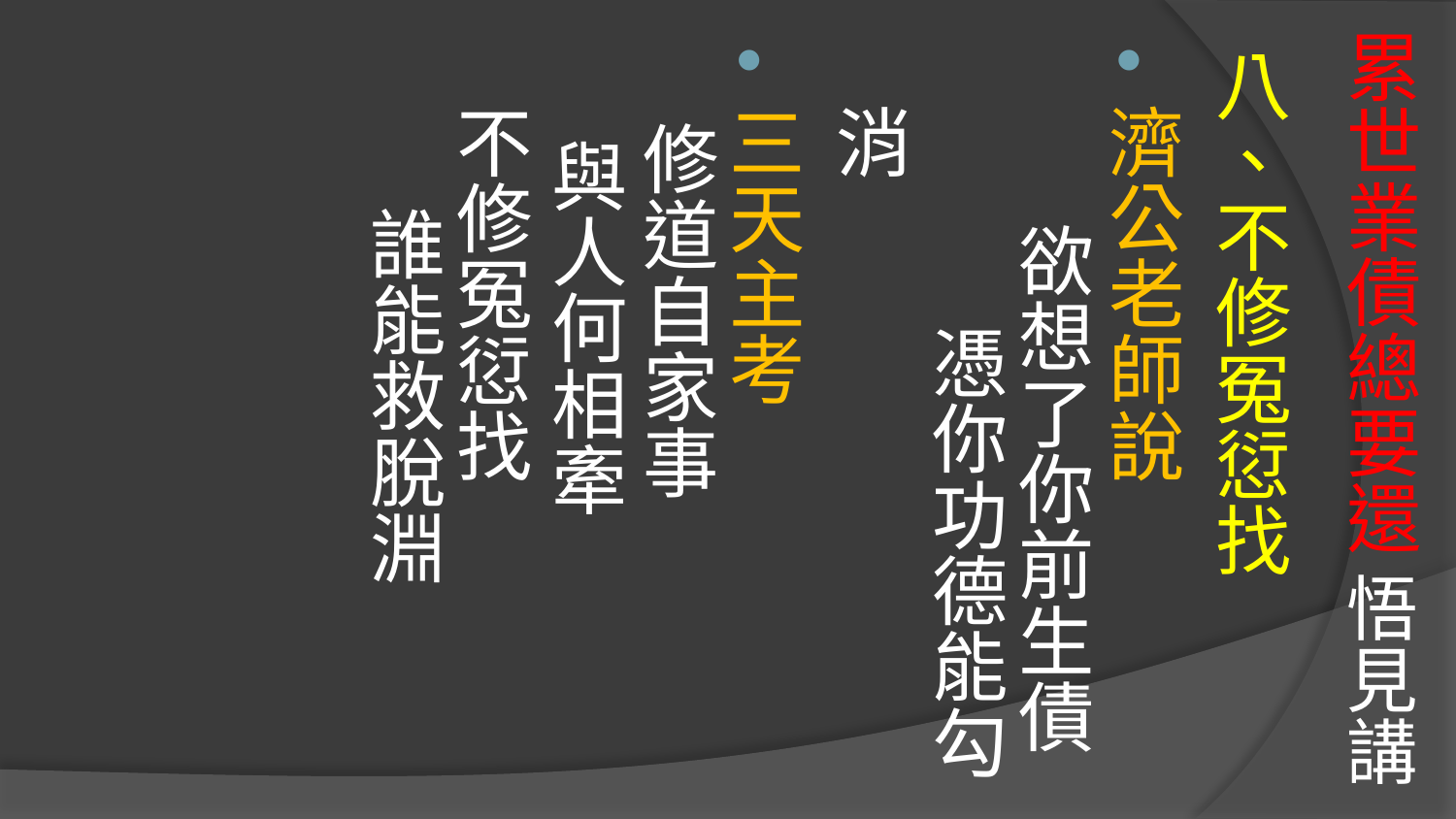

# 累世業債總要還 悟見講
八、不修冤愆找
濟公老師說                         欲想了你前生債               憑你功德能勾消
三天主考                       修道自家事                   與人何相牽                不修冤愆找                        誰能救脫淵